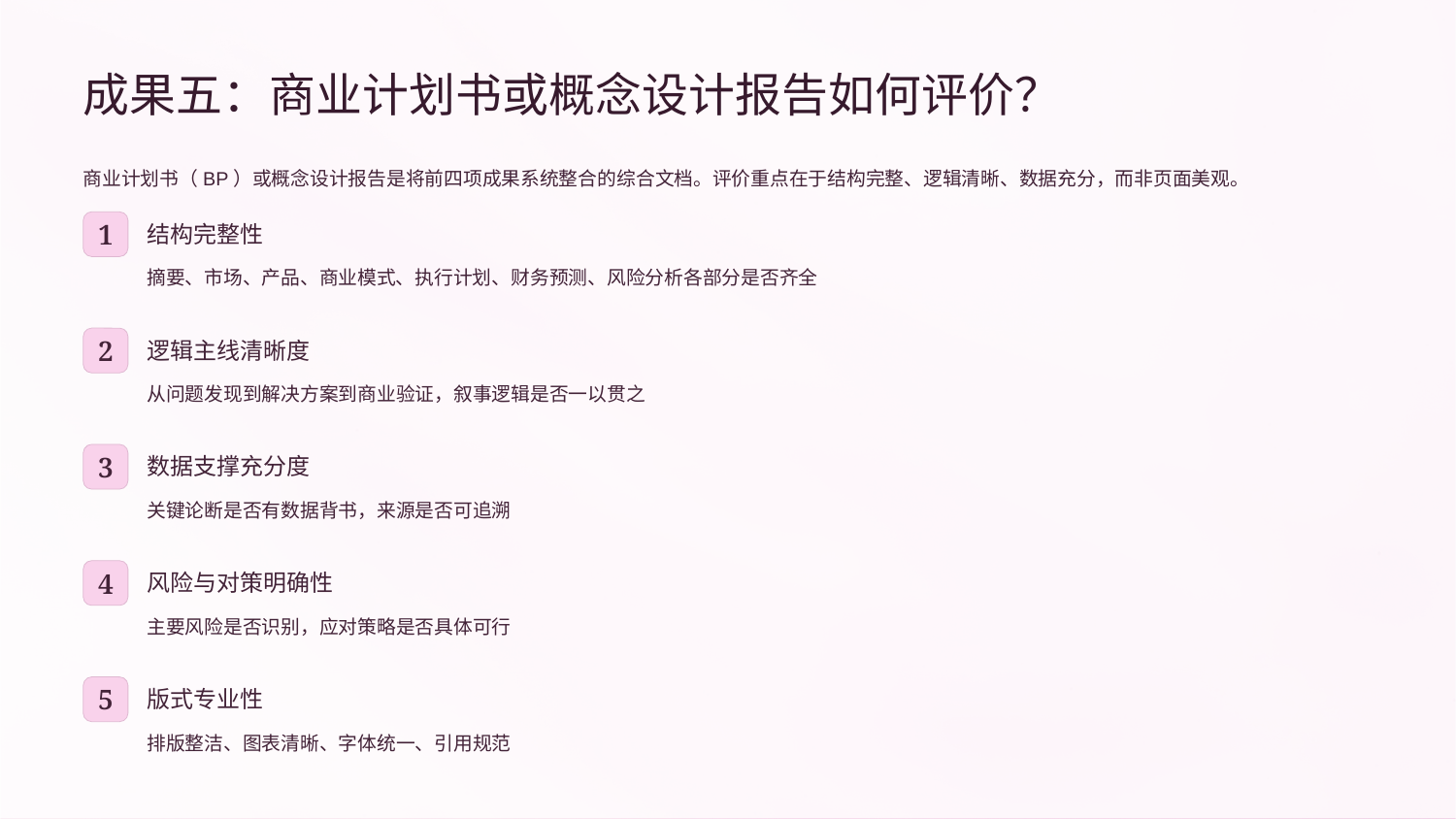

成果五：商业计划书或概念设计报告如何评价？
商业计划书（BP）或概念设计报告是将前四项成果系统整合的综合文档。评价重点在于结构完整、逻辑清晰、数据充分，而非页面美观。

1
结构完整性
摘要、市场、产品、商业模式、执行计划、财务预测、风险分析各部分是否齐全

2
逻辑主线清晰度
从问题发现到解决方案到商业验证，叙事逻辑是否一以贯之

3
数据支撑充分度
关键论断是否有数据背书，来源是否可追溯

4
风险与对策明确性
主要风险是否识别，应对策略是否具体可行

5
版式专业性
排版整洁、图表清晰、字体统一、引用规范